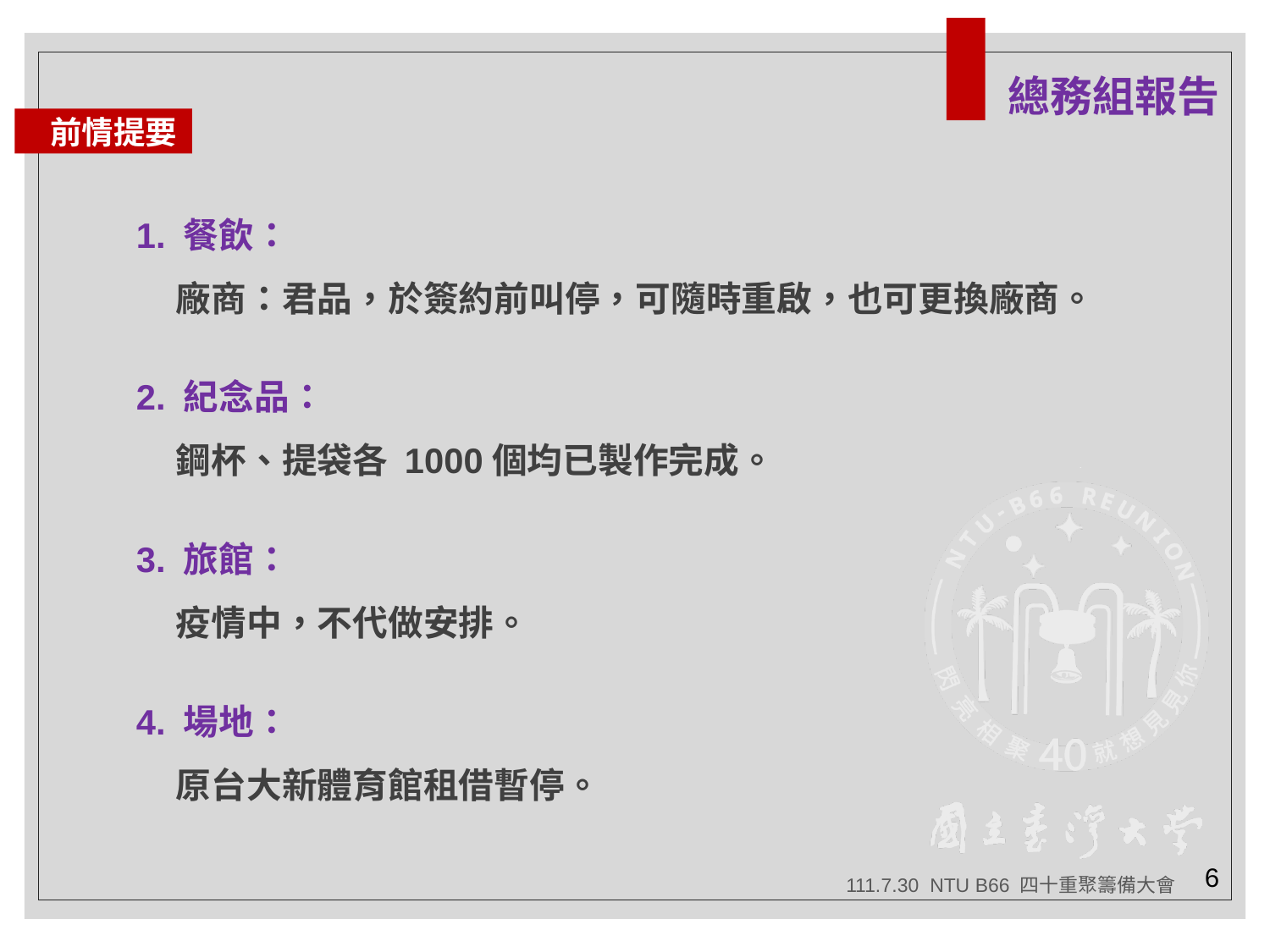

總務組報告
前情提要

1. 餐飲：
廠商：君品，於簽約前叫停，可隨時重啟，也可更換廠商。
2. 紀念品：
鋼杯、提袋各 1000個均已製作完成。
3. 旅館：
疫情中，不代做安排。
4. 場地：
原台大新體育館租借暫停。
6
111.7.30  NTU B66 四十重聚籌備大會